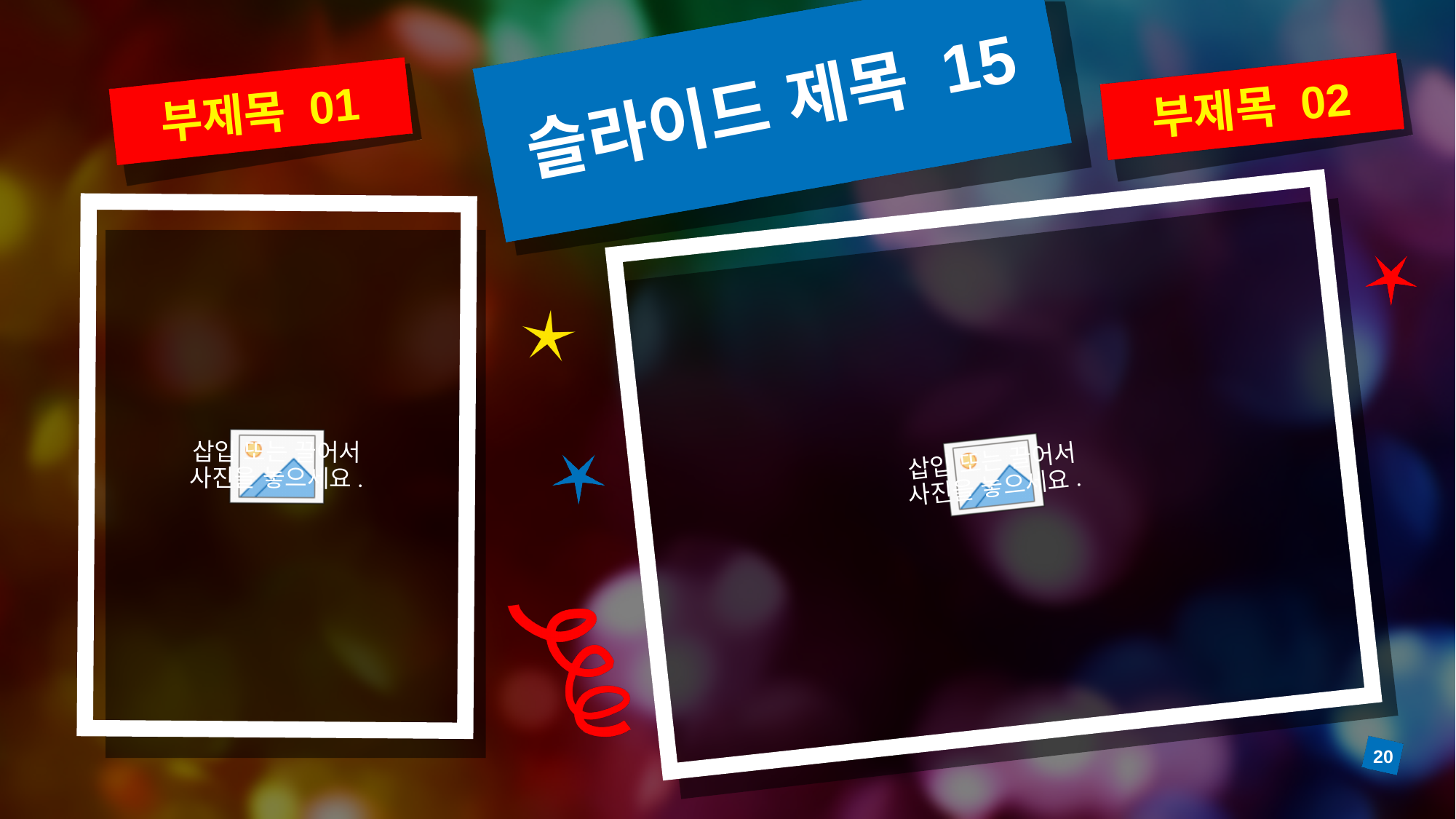

# 슬라이드 제목 15
부제목 02
부제목 01

20